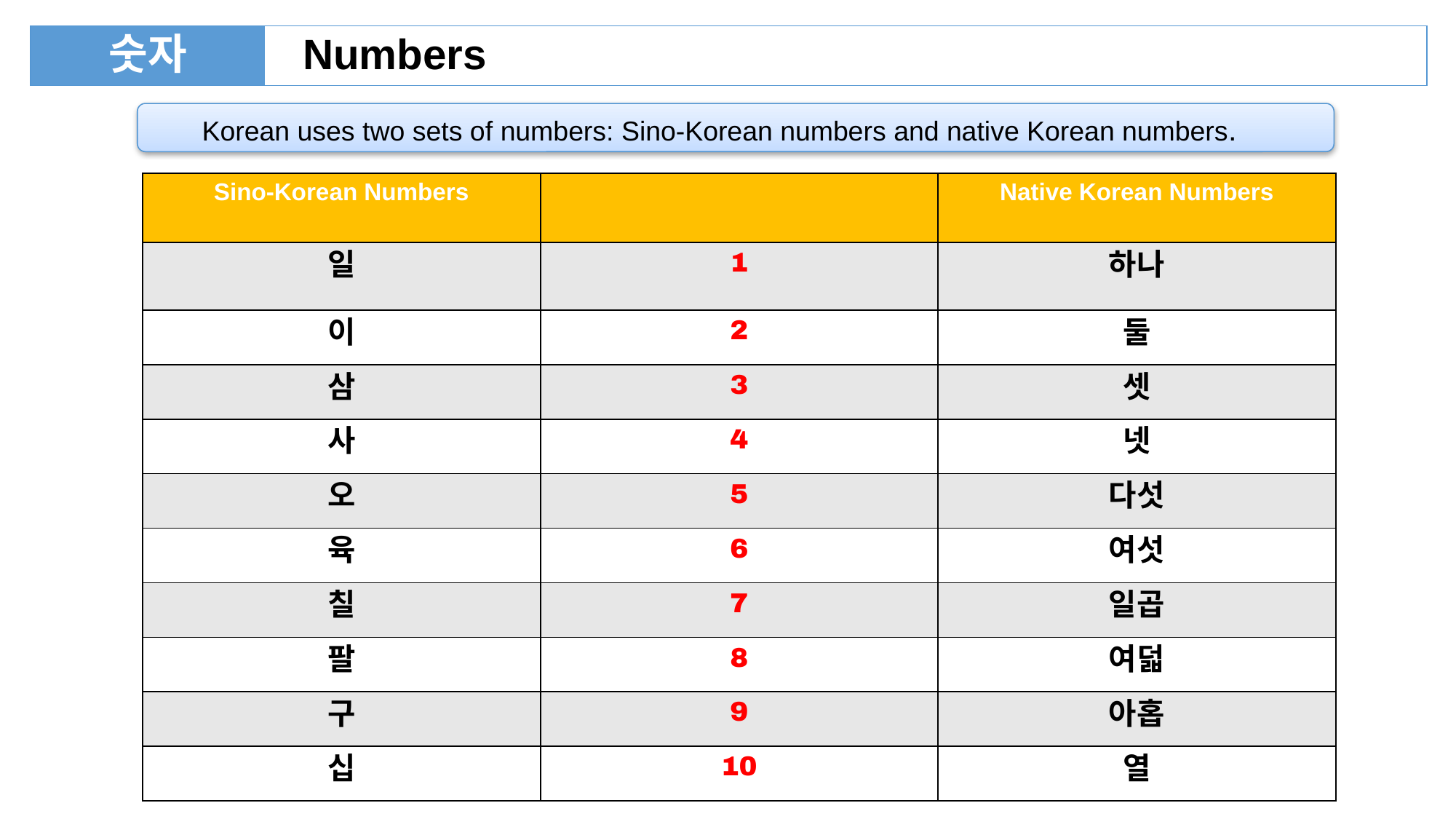

| 숫자 | Numbers Numbers |
| --- | --- |

Korean uses two sets of numbers: Sino-Korean numbers and native Korean numbers.
| Sino-Korean Numbers |  | Native Korean Numbers |
| --- | --- | --- |
| 일 | 1 | 하나 |
| 이 | 2 | 둘 |
| 삼 | 3 | 셋 |
| 사 | 4 | 넷 |
| 오 | 5 | 다섯 |
| 육 | 6 | 여섯 |
| 칠 | 7 | 일곱 |
| 팔 | 8 | 여덟 |
| 구 | 9 | 아홉 |
| 십 | 10 | 열 |